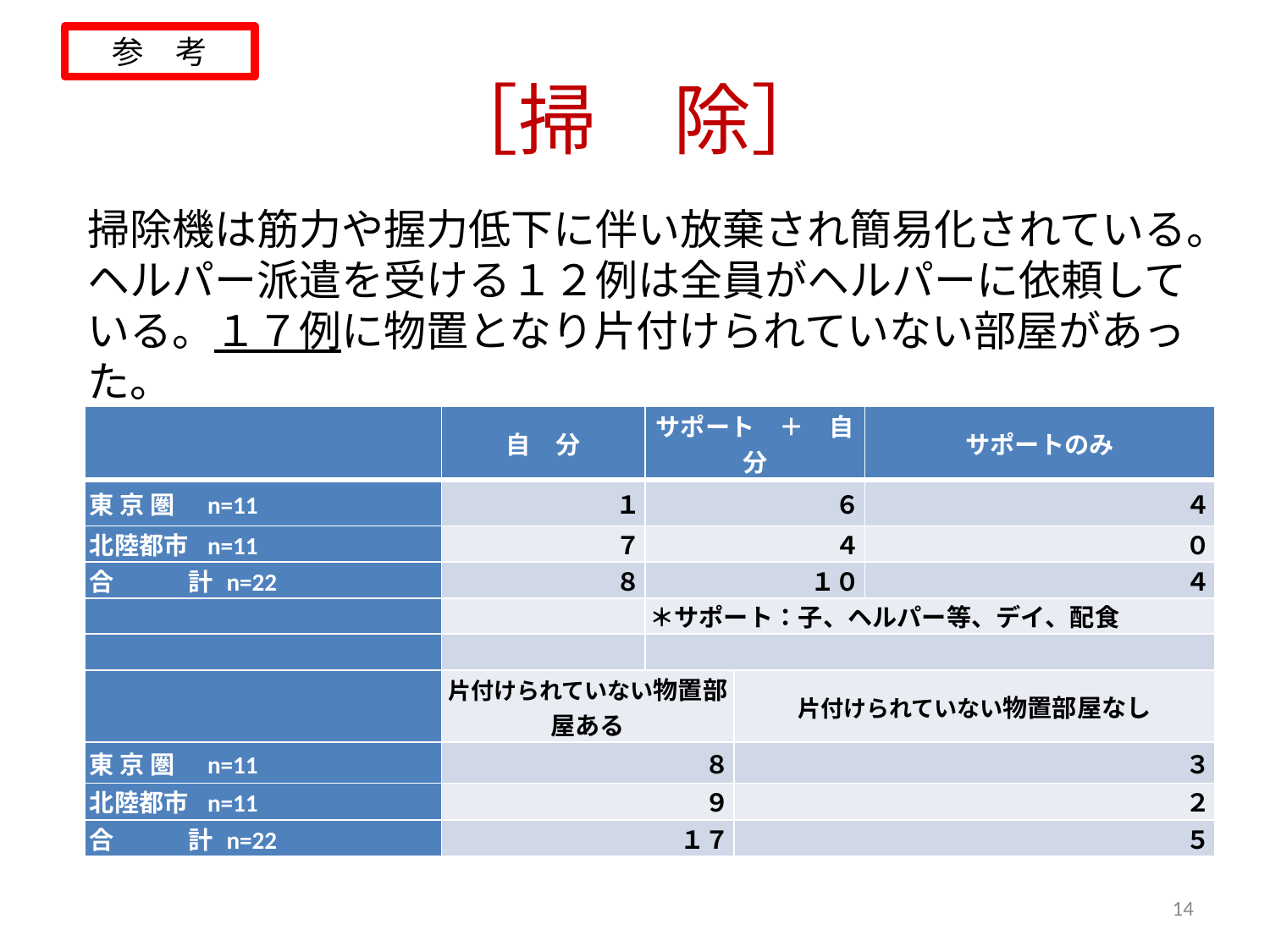

参　考
# ［掃　除］
掃除機は筋力や握力低下に伴い放棄され簡易化されている。ヘルパー派遣を受ける１２例は全員がヘルパーに依頼している。１７例に物置となり片付けられていない部屋があった。
|  | 自　分 | サポート　＋　自分 |  | サポートのみ |
| --- | --- | --- | --- | --- |
| 東 京 圏　n=11 | １ | ６ |  | ４ |
| 北陸都市 n=11 | ７ | ４ |  | ０ |
| 合　　　計 n=22 | ８ | １０ |  | ４ |
|  |  | ＊サポート：子、ヘルパー等、デイ、配食 |  |  |
|  |  |  |  |  |
|  | 片付けられていない物置部屋ある |  | 片付けられていない物置部屋なし |  |
| 東 京 圏　n=11 | ８ |  | ３ |  |
| 北陸都市 n=11 | ９ |  | ２ |  |
| 合　　　計 n=22 | １７ |  | ５ |  |
14